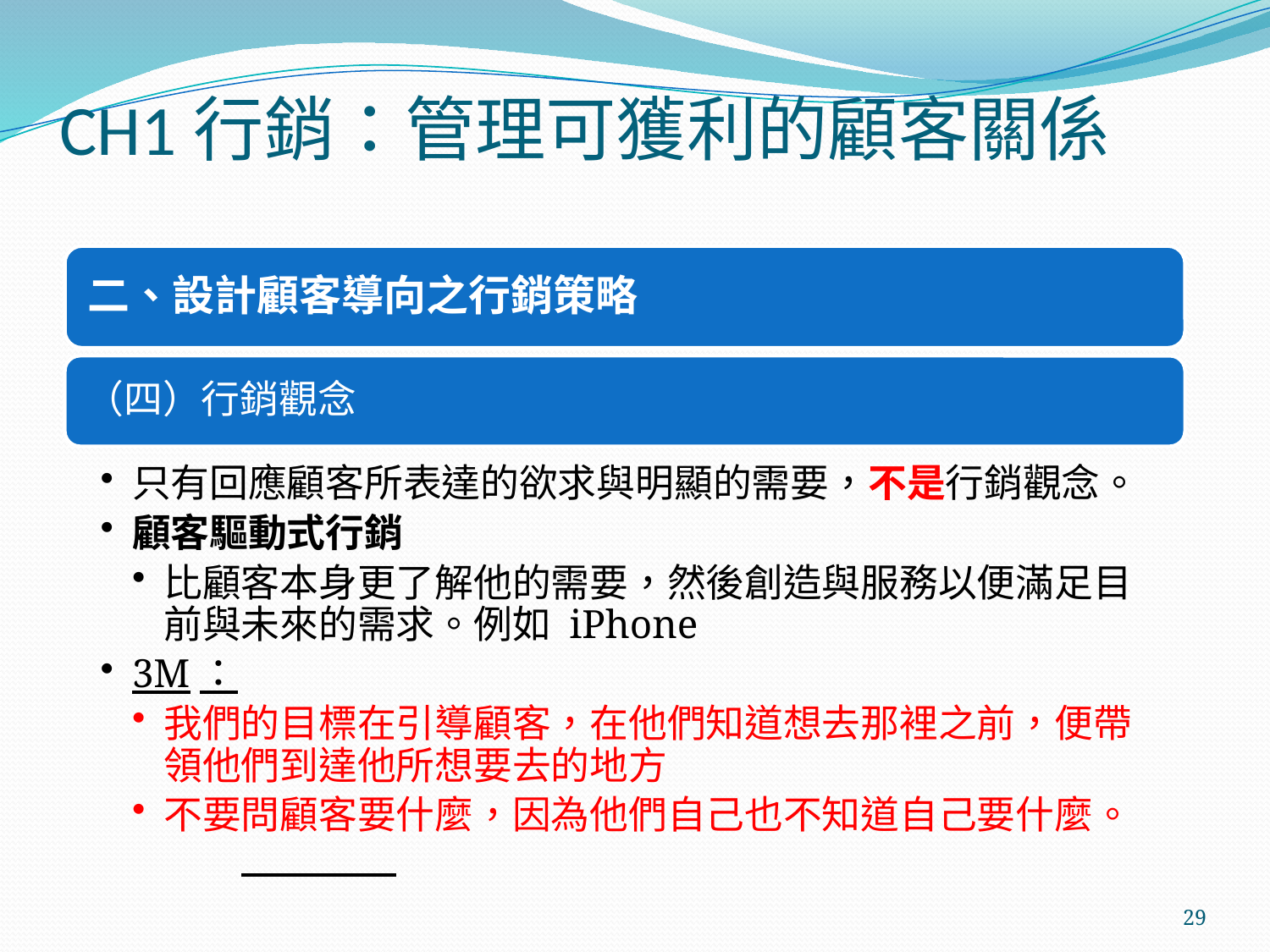

# CH1行銷：管理可獲利的顧客關係
二、設計顧客導向之行銷策略
（四）行銷觀念
只有回應顧客所表達的欲求與明顯的需要，不是行銷觀念。
顧客驅動式行銷
比顧客本身更了解他的需要，然後創造與服務以便滿足目前與未來的需求。例如 iPhone
3M：
我們的目標在引導顧客，在他們知道想去那裡之前，便帶領他們到達他所想要去的地方
不要問顧客要什麼，因為他們自己也不知道自己要什麼。
29